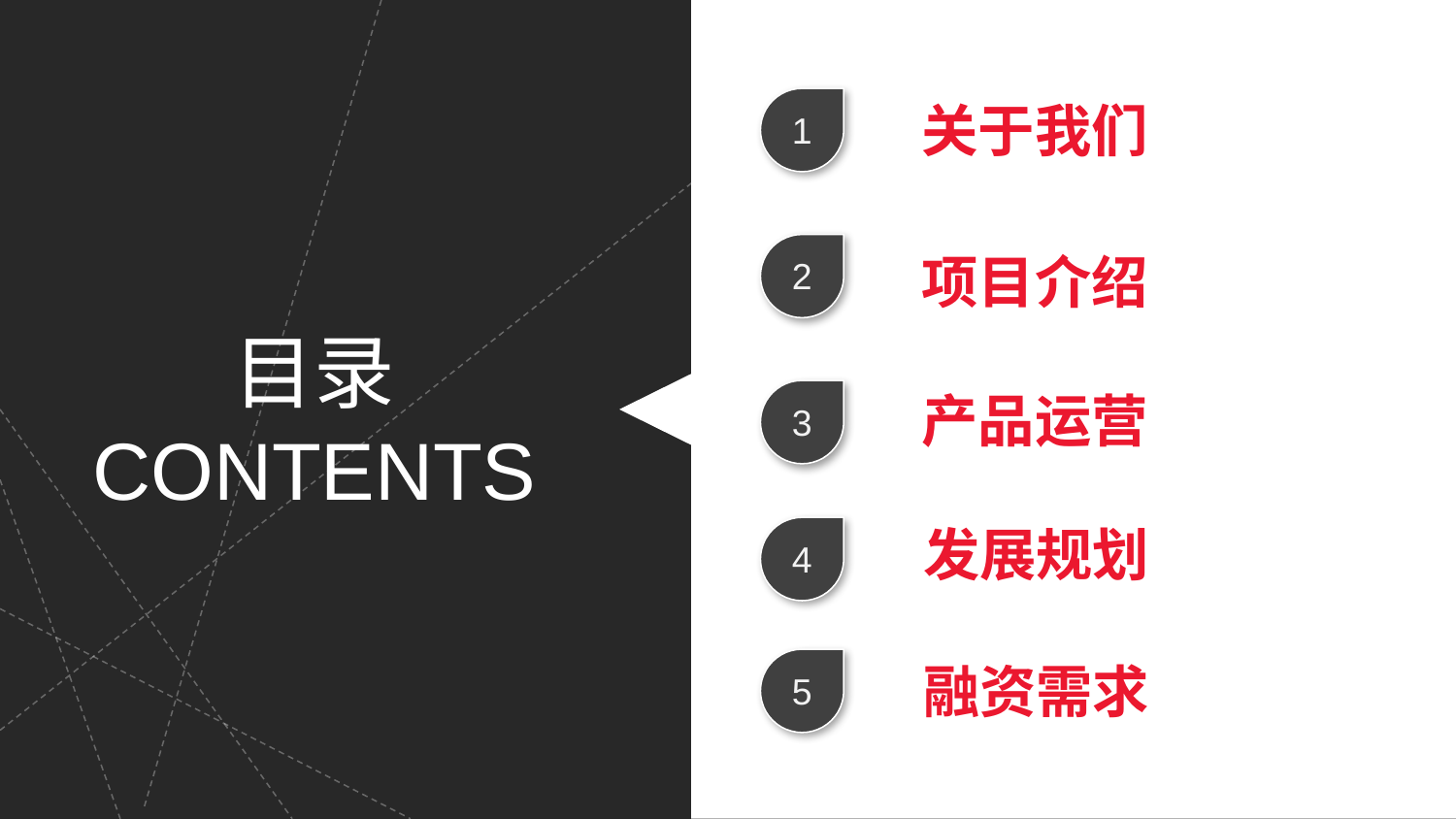

1
关于我们

2
项目介绍
目录
CONTENTS
产品运营

3
发展规划

4

5
融资需求